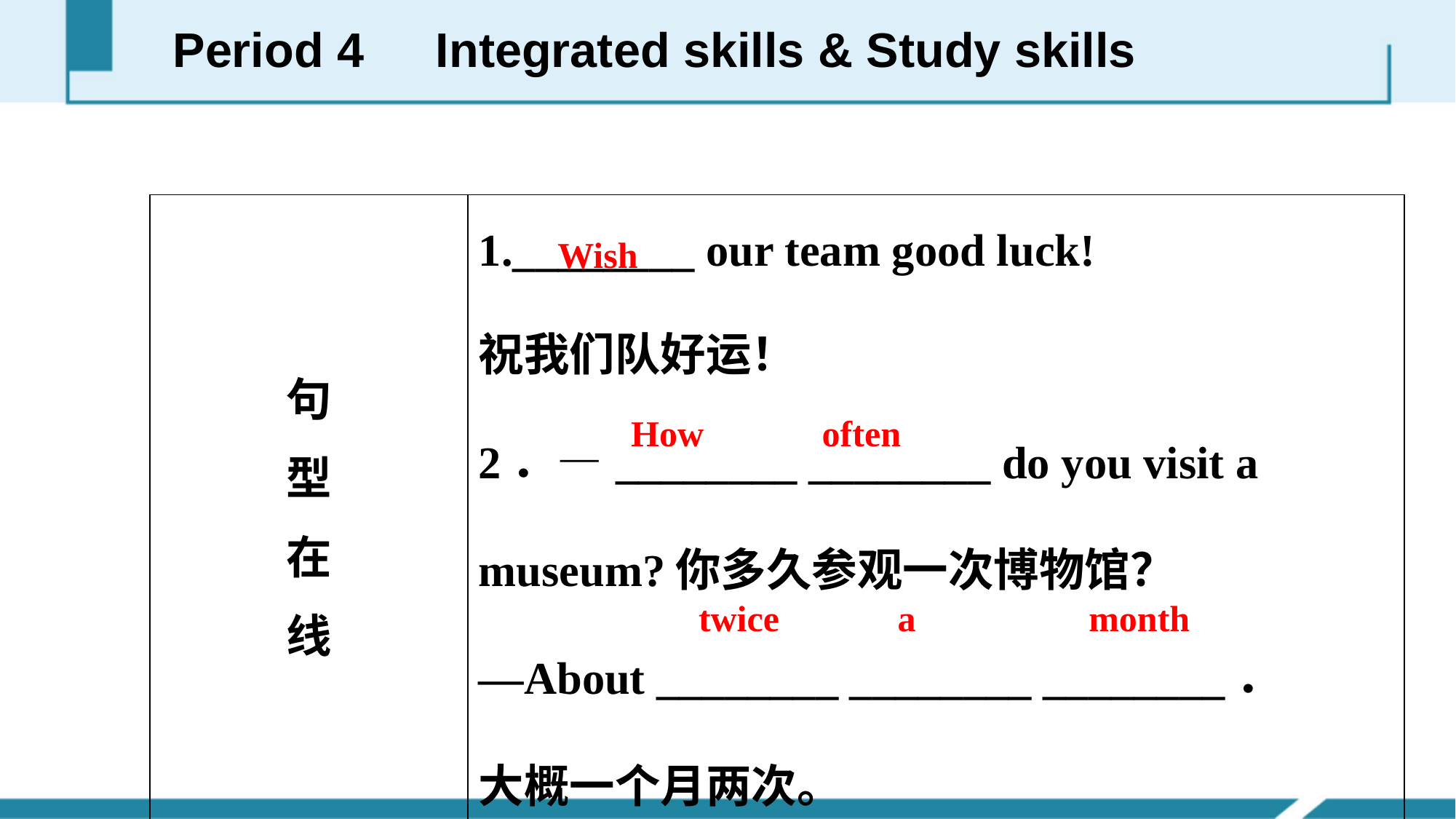

Period 4　Integrated skills & Study skills
| 句 型 在 线 | 1.\_\_\_\_\_\_\_\_ our team good luck! 祝我们队好运！ 2．—\_\_\_\_\_\_\_\_ \_\_\_\_\_\_\_\_ do you visit a museum?你多久参观一次博物馆？ —About \_\_\_\_\_\_\_\_ \_\_\_\_\_\_\_\_ \_\_\_\_\_\_\_\_． 大概一个月两次。 |
| --- | --- |
Wish

How             often
twice             a                   month